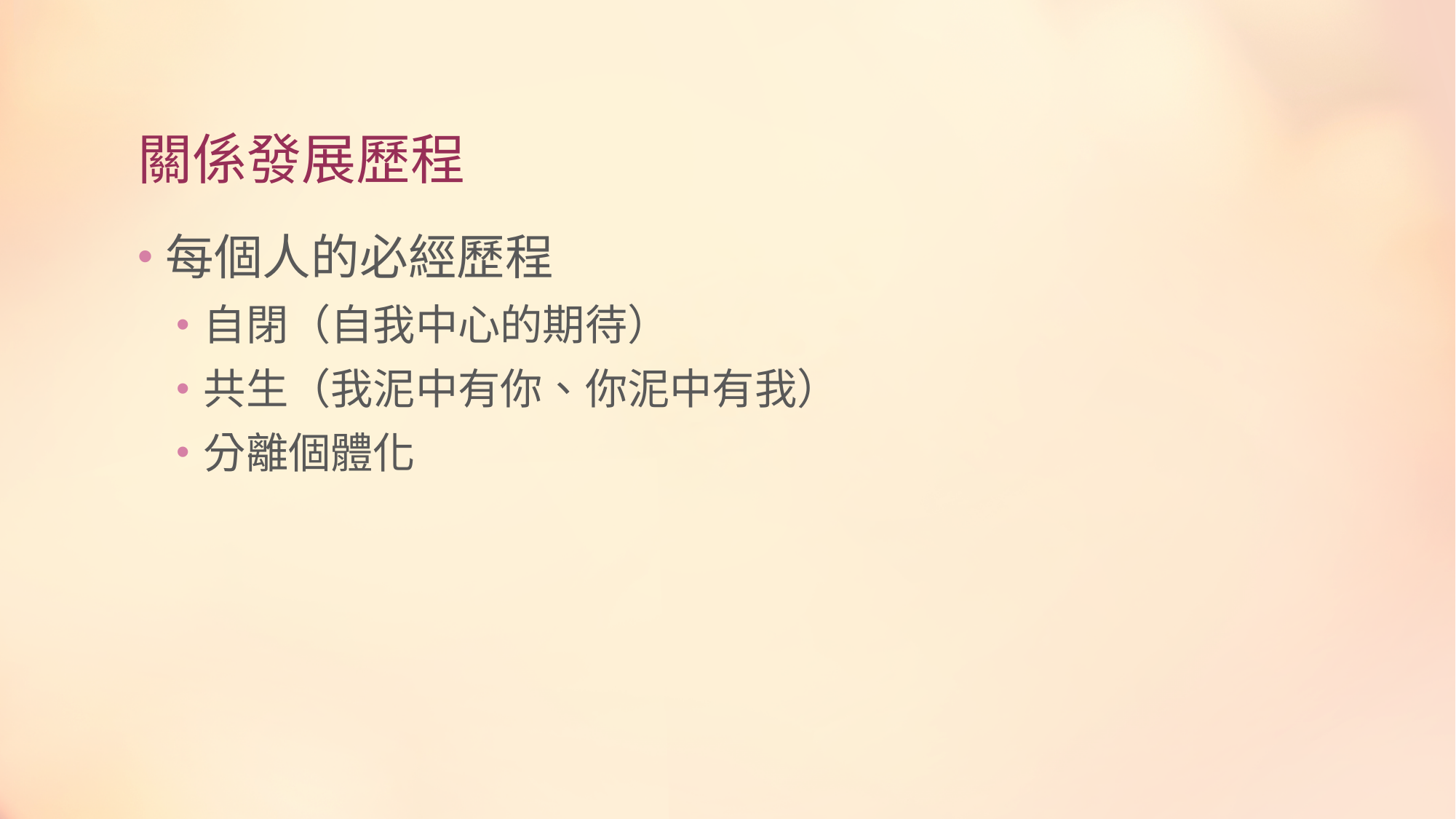

# 關係發展歷程
每個人的必經歷程
自閉（自我中心的期待）
共生（我泥中有你、你泥中有我）
分離個體化